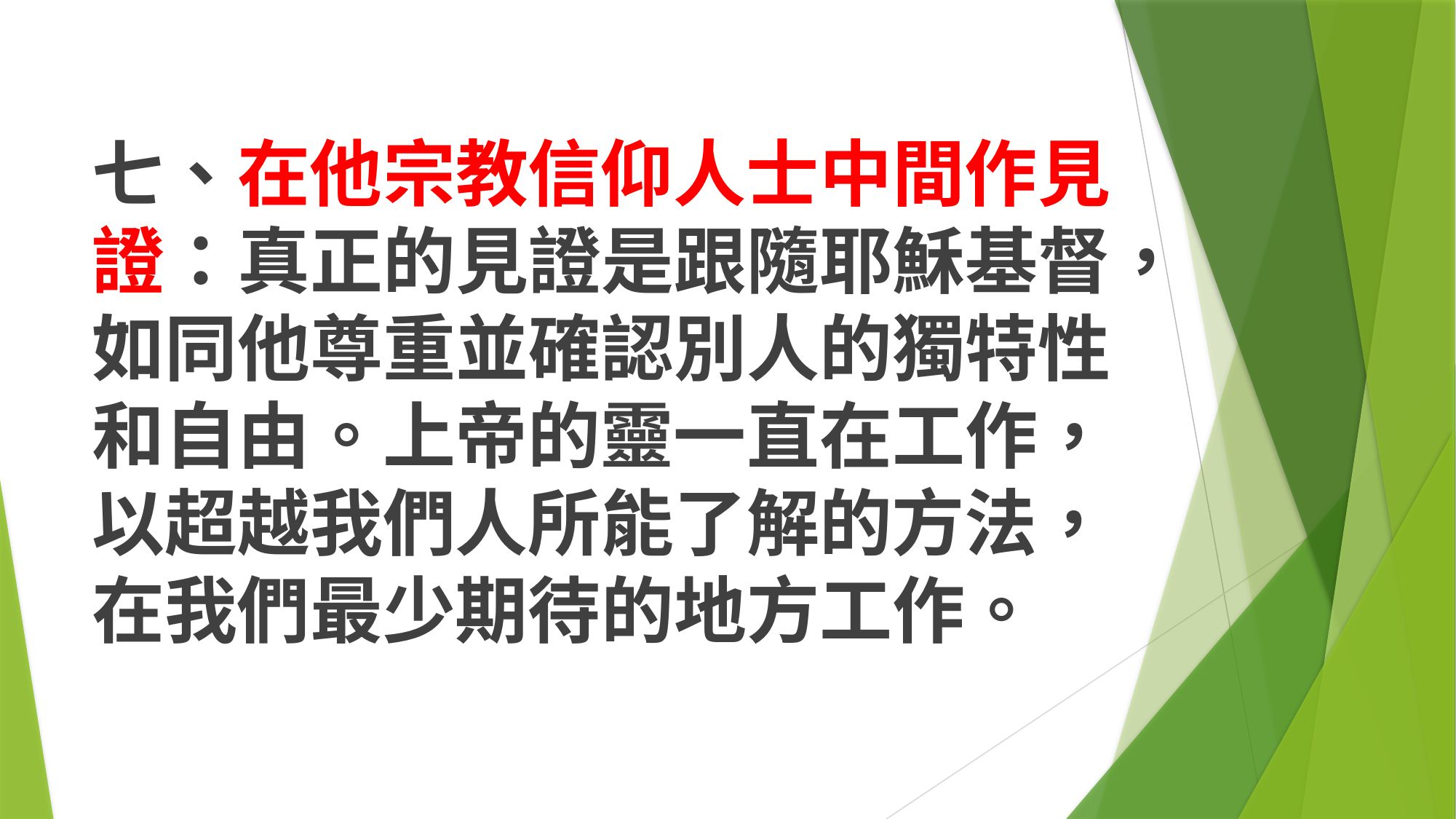

#
七、在他宗教信仰人士中間作見證：真正的見證是跟隨耶穌基督，如同他尊重並確認別人的獨特性和自由。上帝的靈一直在工作，以超越我們人所能了解的方法，在我們最少期待的地方工作。